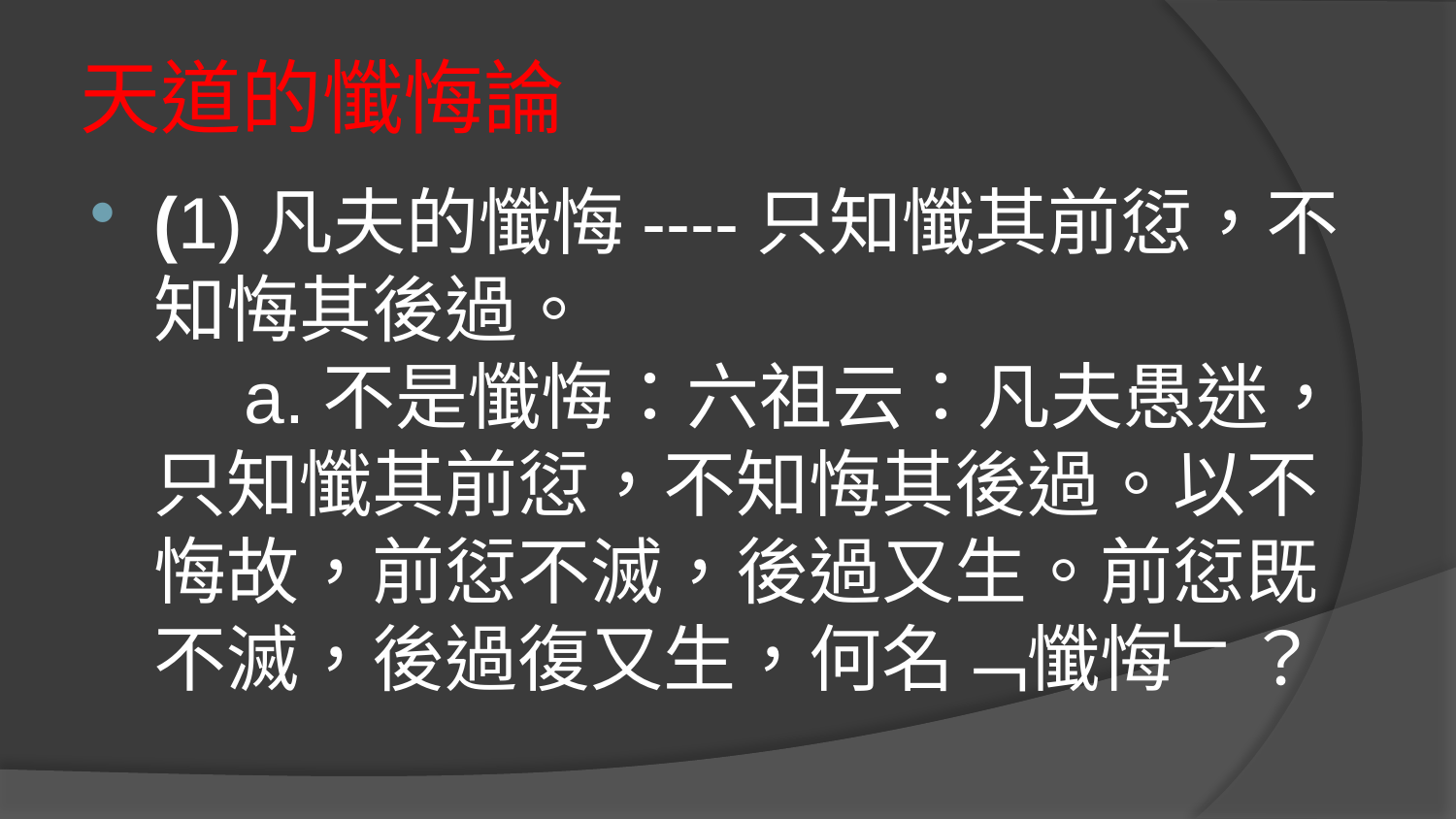

# 天道的懺悔論
(1)凡夫的懺悔----只知懺其前愆，不知悔其後過。
　a.不是懺悔：六祖云：凡夫愚迷，只知懺其前愆，不知悔其後過。以不悔故，前愆不滅，後過又生。前愆既不滅，後過復又生，何名﹁懺悔﹂？